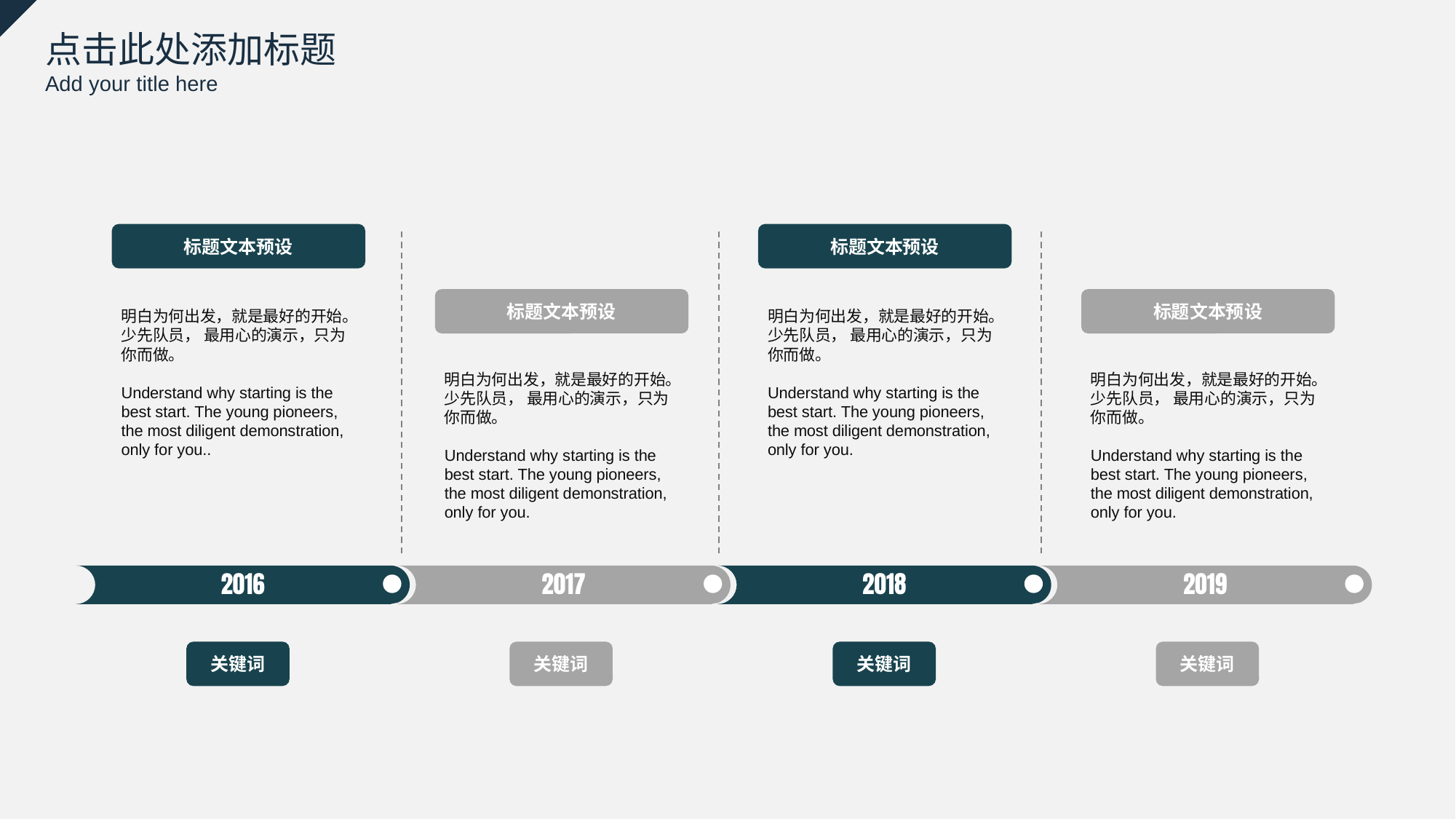

点击此处添加标题
Add your title here
标题文本预设
明白为何出发，就是最好的开始。少先队员， 最用心的演示，只为你而做。

Understand why starting is the best start. The young pioneers, the most diligent demonstration, only for you..
标题文本预设
明白为何出发，就是最好的开始。少先队员， 最用心的演示，只为你而做。

Understand why starting is the best start. The young pioneers, the most diligent demonstration, only for you.
标题文本预设
明白为何出发，就是最好的开始。少先队员， 最用心的演示，只为你而做。

Understand why starting is the best start. The young pioneers, the most diligent demonstration, only for you.

标题文本预设
明白为何出发，就是最好的开始。少先队员， 最用心的演示，只为你而做。

Understand why starting is the best start. The young pioneers, the most diligent demonstration, only for you.

2016

2017

2018

2019

关键词
关键词
关键词
关键词